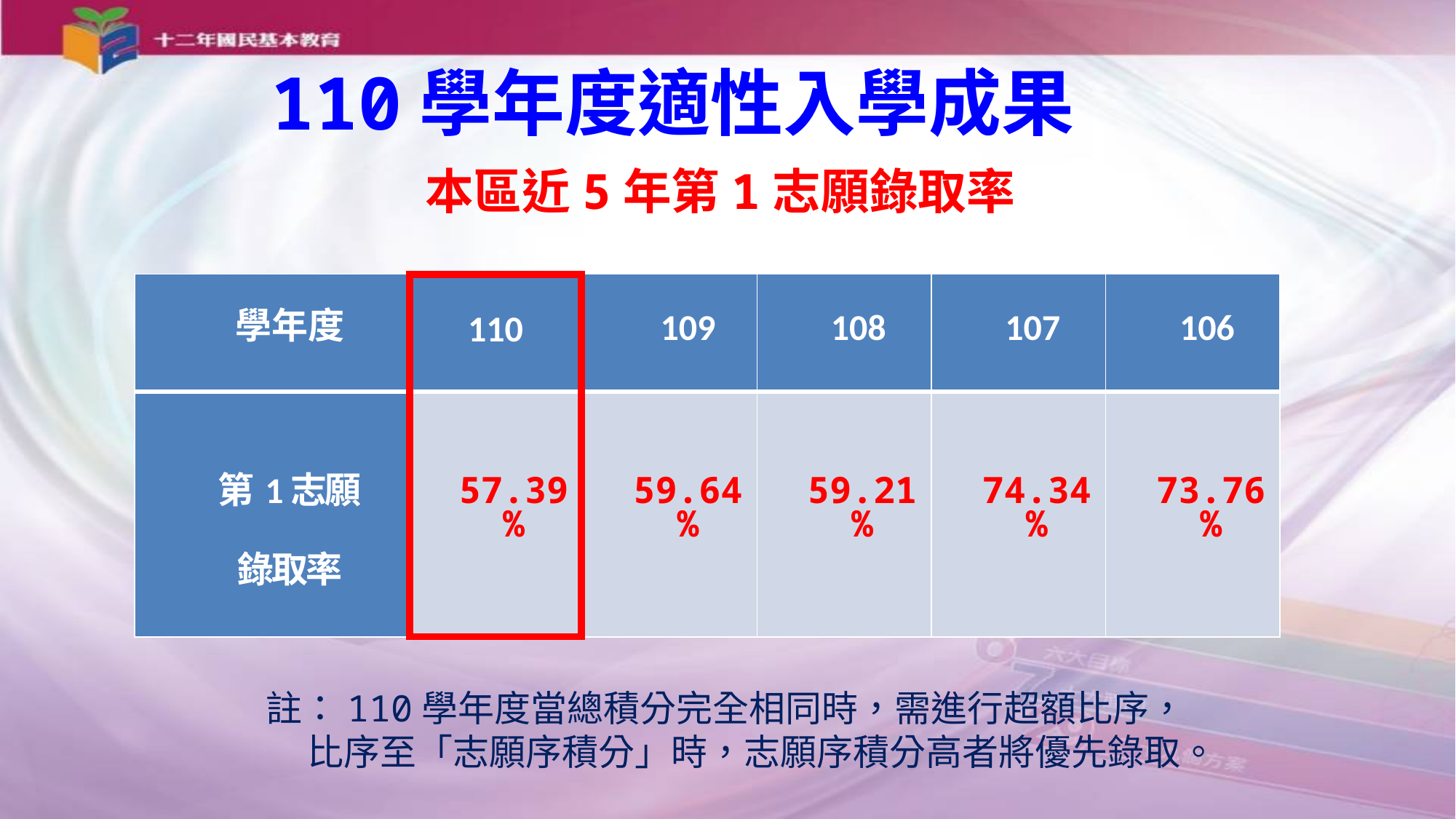

110學年度適性入學成果
本區近5年第1志願錄取率
| 學年度 | 110 | 109 | 108 | 107 | 106 |
| --- | --- | --- | --- | --- | --- |
| 第1志願 錄取率 | 57.39% | 59.64% | 59.21% | 74.34% | 73.76% |

註：110學年度當總積分完全相同時，需進行超額比序，
    比序至「志願序積分」時，志願序積分高者將優先錄取。